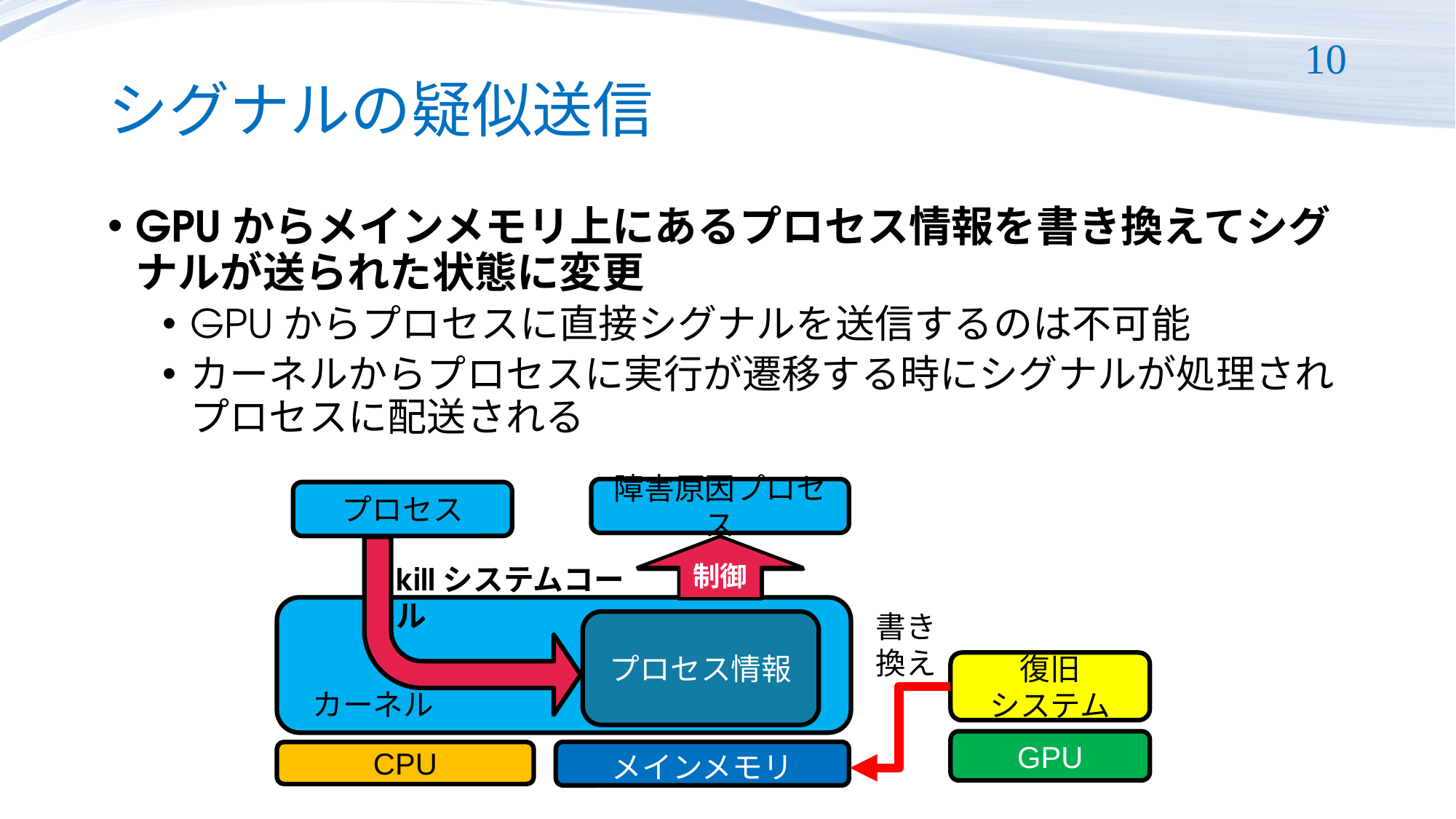

# シグナルの疑似送信
10
GPUからメインメモリ上にあるプロセス情報を書き換えてシグナルが送られた状態に変更
GPUからプロセスに直接シグナルを送信するのは不可能
カーネルからプロセスに実行が遷移する時にシグナルが処理されプロセスに配送される

障害原因プロセス
プロセス
制御

制御
killシステムコール
  カーネル
書き換え
プロセス情報
復旧
システム
GPU
メインメモリ
CPU